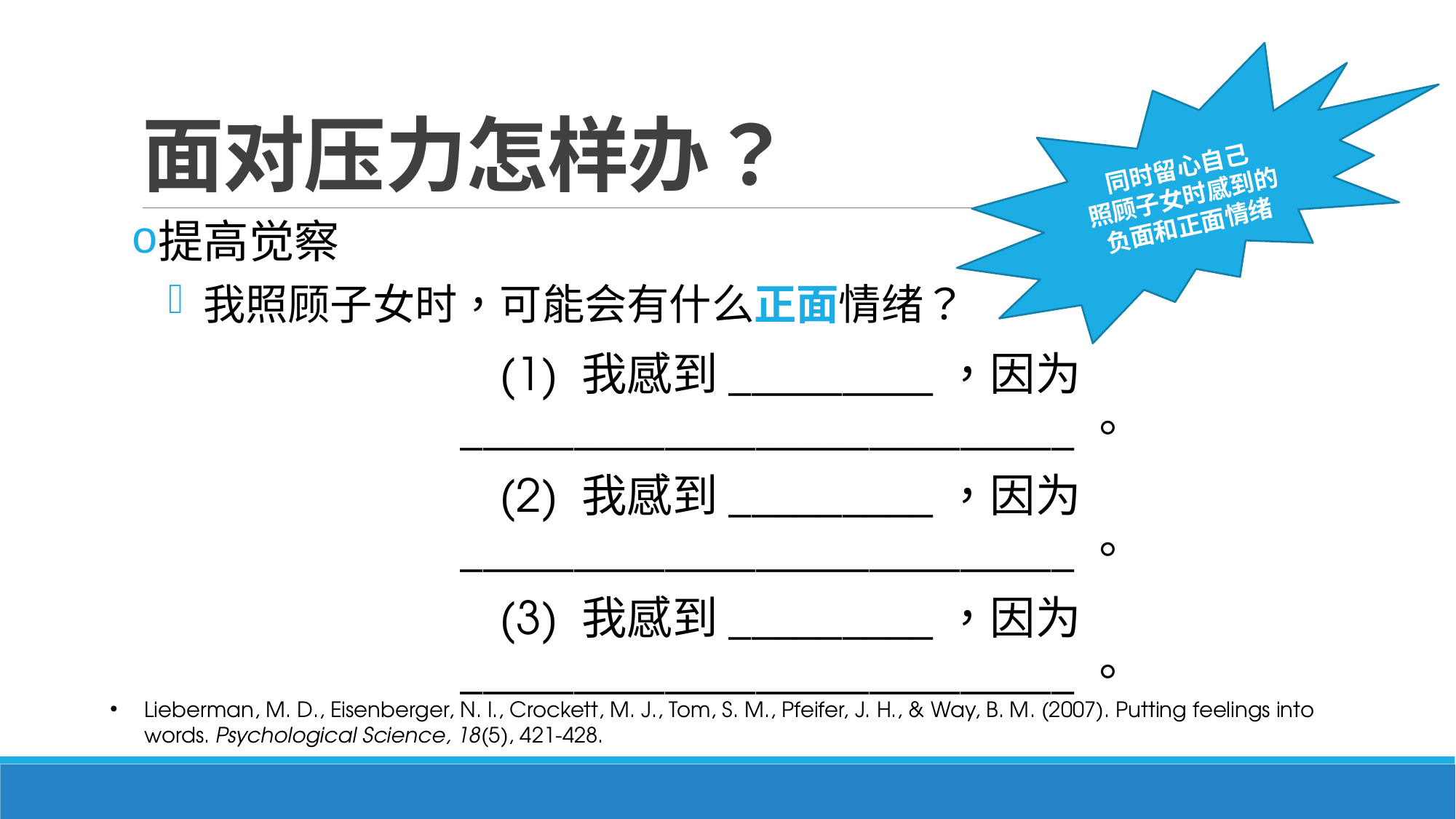

# 面对压力怎样办？
同时留心自己
照顾子女时感到的负面和正面情绪
提高觉察
 我照顾子女时，可能会有什么正面情绪？
(1) 我感到_________，因为___________________________。
(2) 我感到_________，因为___________________________。
(3) 我感到_________，因为___________________________。
Lieberman, M. D., Eisenberger, N. I., Crockett, M. J., Tom, S. M., Pfeifer, J. H., & Way, B. M. (2007). Putting feelings into words. Psychological Science, 18(5), 421-428.